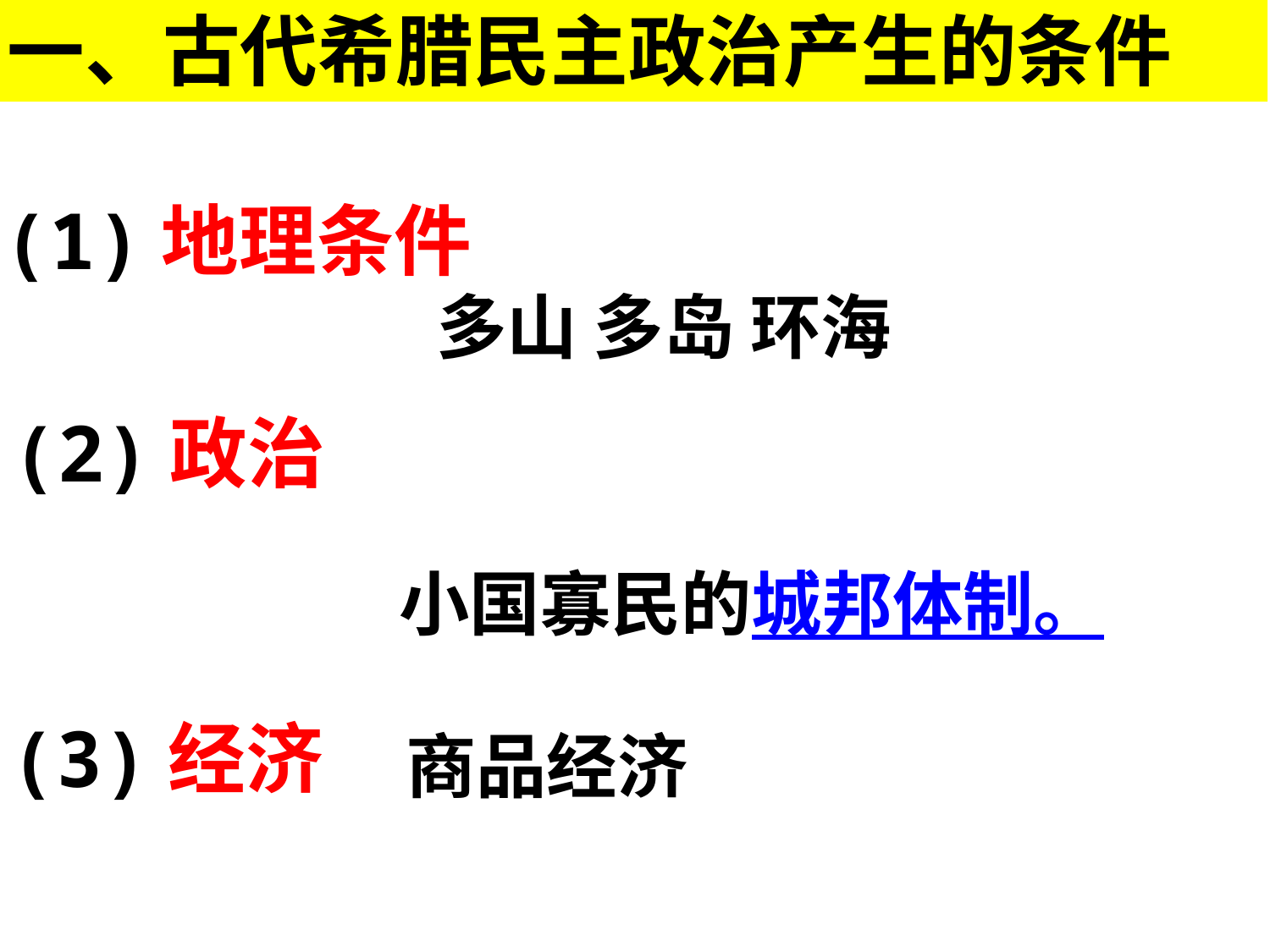

一、古代希腊民主政治产生的条件
(1)地理条件
多山 多岛 环海
(2)政治
小国寡民的城邦体制。
(3)经济
商品经济